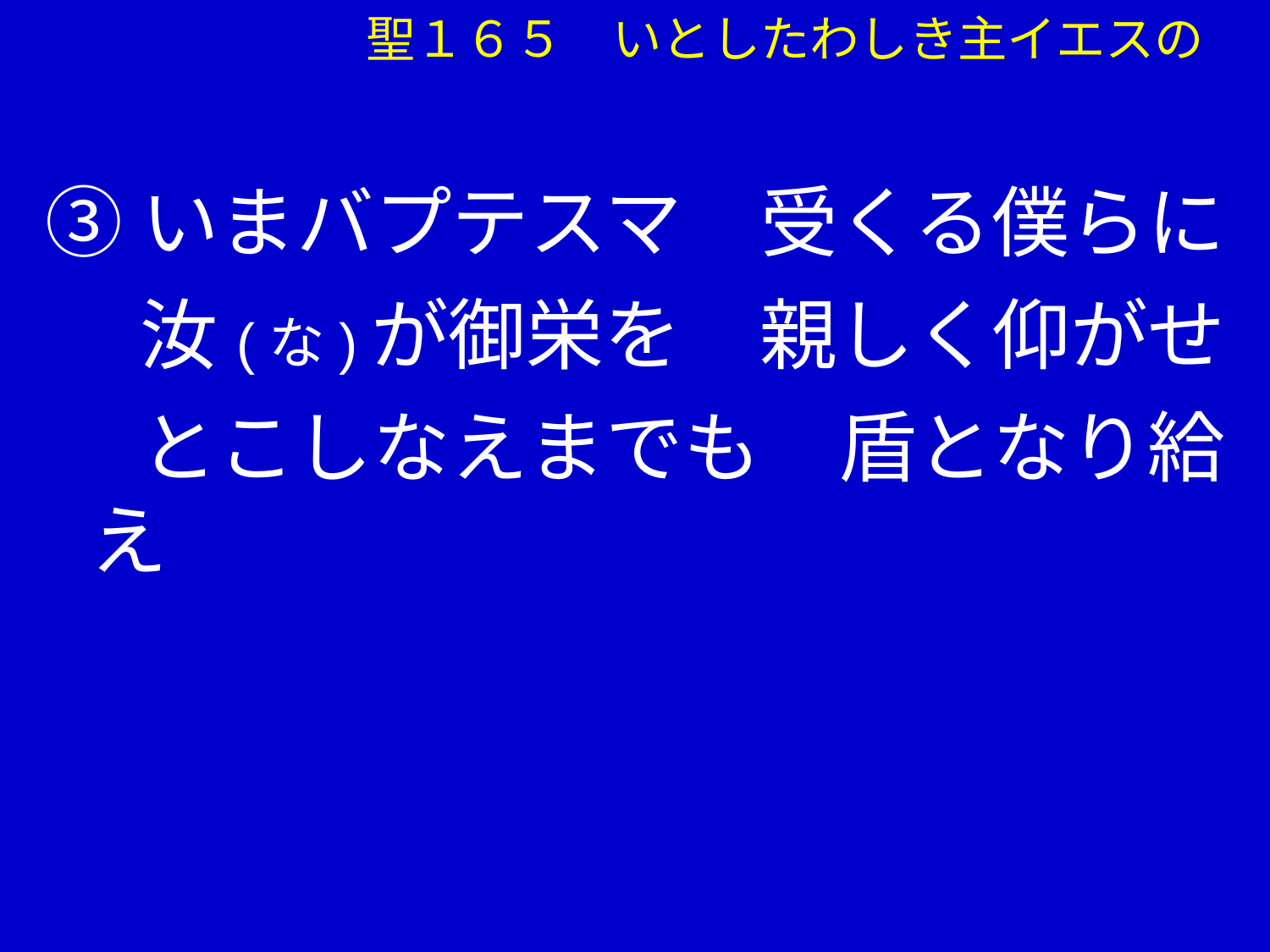

聖１６５　いとしたわしき主イエスの

③いまバプテスマ　受くる僕らに
　 汝(な)が御栄を　親しく仰がせ
　 とこしなえまでも　盾となり給え